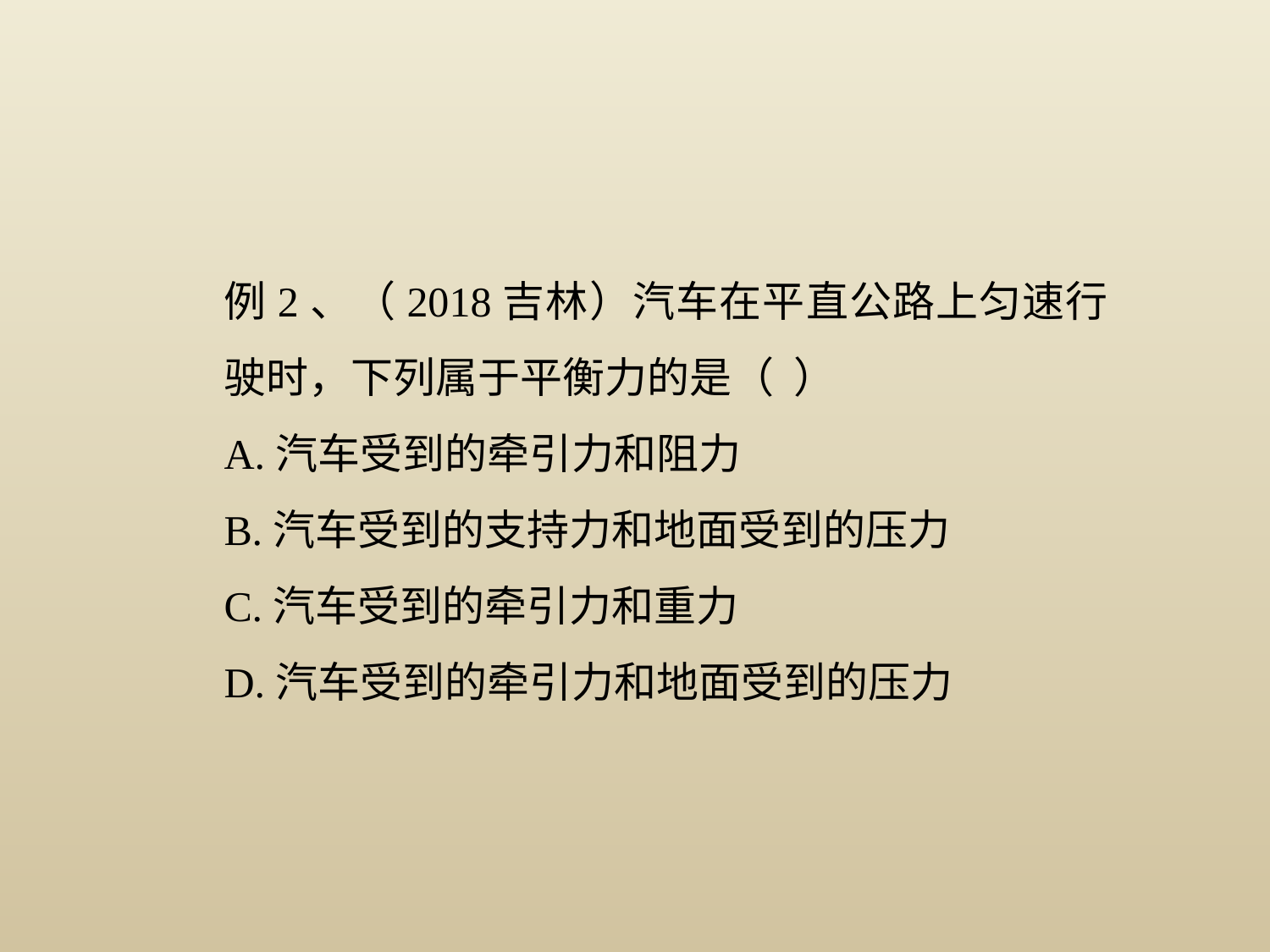

例2、（2018吉林）汽车在平直公路上匀速行驶时，下列属于平衡力的是（  ）
A.汽车受到的牵引力和阻力
B.汽车受到的支持力和地面受到的压力
C.汽车受到的牵引力和重力
D.汽车受到的牵引力和地面受到的压力